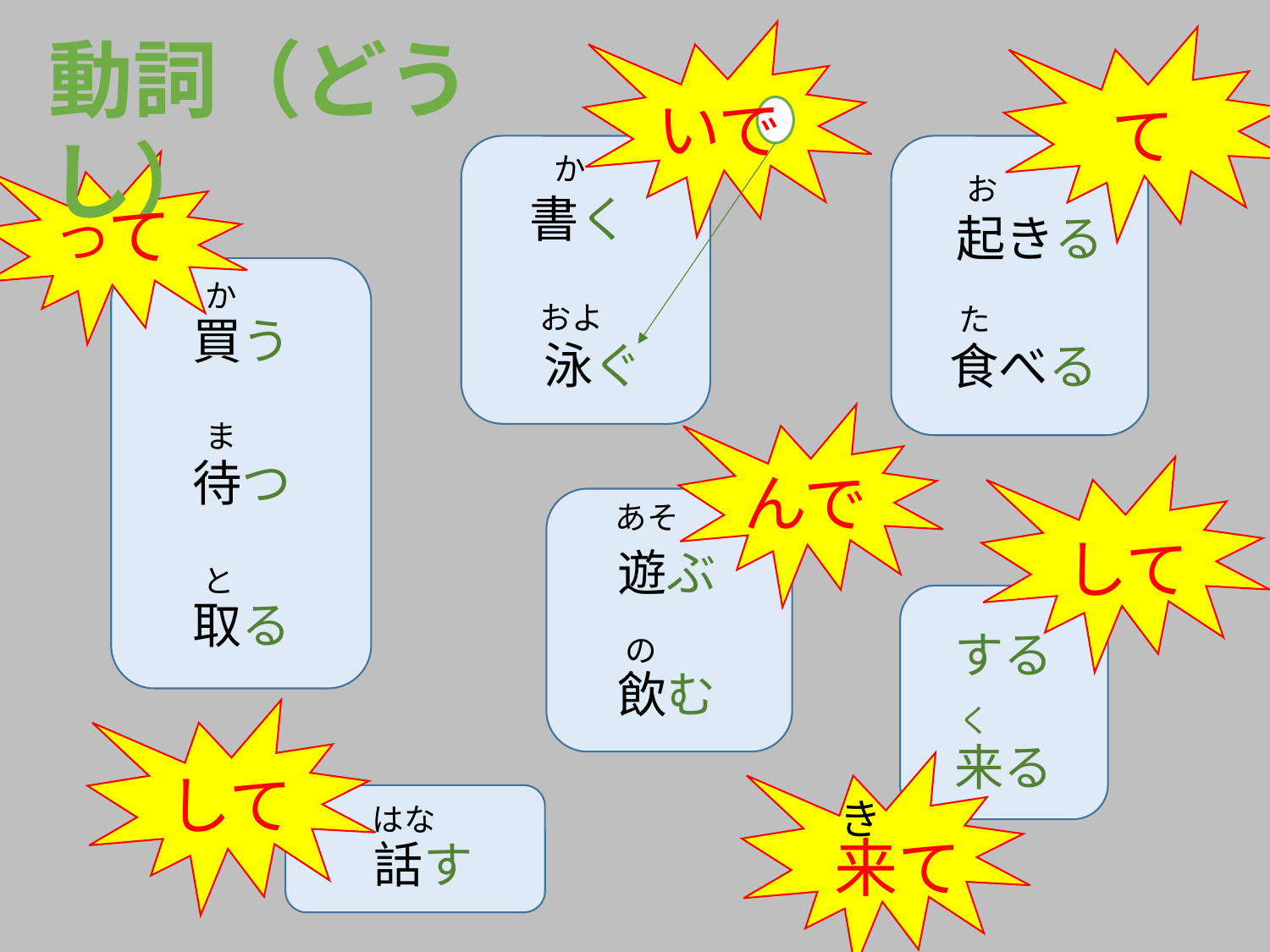

動詞（どうし）

いで
て

か
書く
およ
泳ぐ

お
起きる
た
食べる

つて

か
買う
ま
待つ
と
取る

んで

あそ
遊ぶ
して

する
く
来る
の
飲む

して

き
来て
はな
話す